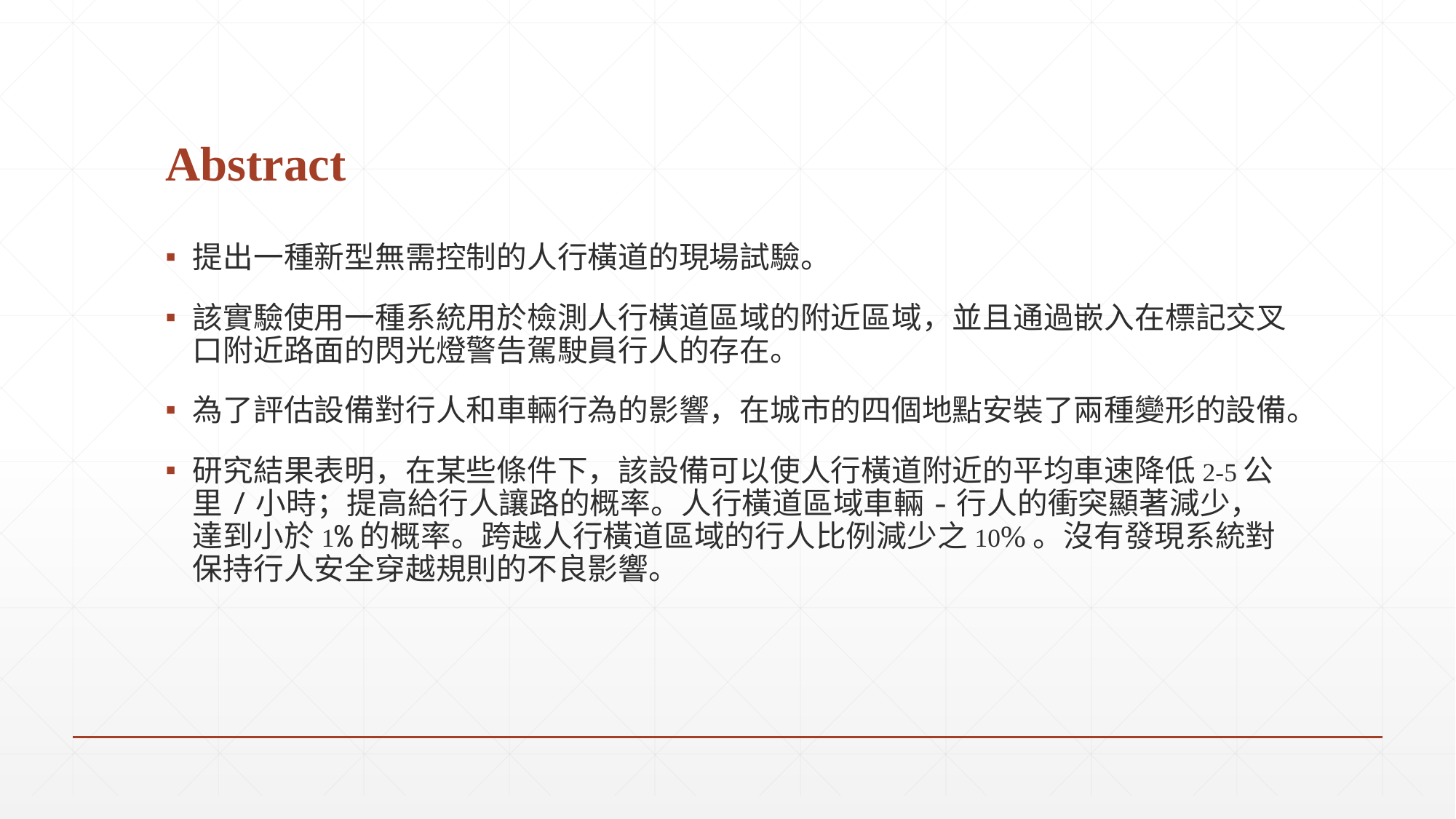

# Abstract
提出一種新型無需控制的人行橫道的現場試驗。
該實驗使用一種系統用於檢測人行橫道區域的附近區域，並且通過嵌入在標記交叉口附近路面的閃光燈警告駕駛員行人的存在。
為了評估設備對行人和車輛行為的影響，在城市的四個地點安裝了兩種變形的設備。
研究結果表明，在某些條件下，該設備可以使人行橫道附近的平均車速降低2-5公里/小時；提高給行人讓路的概率。人行橫道區域車輛-行人的衝突顯著減少，達到小於1%的概率。跨越人行橫道區域的行人比例減少之10%。沒有發現系統對保持行人安全穿越規則的不良影響。